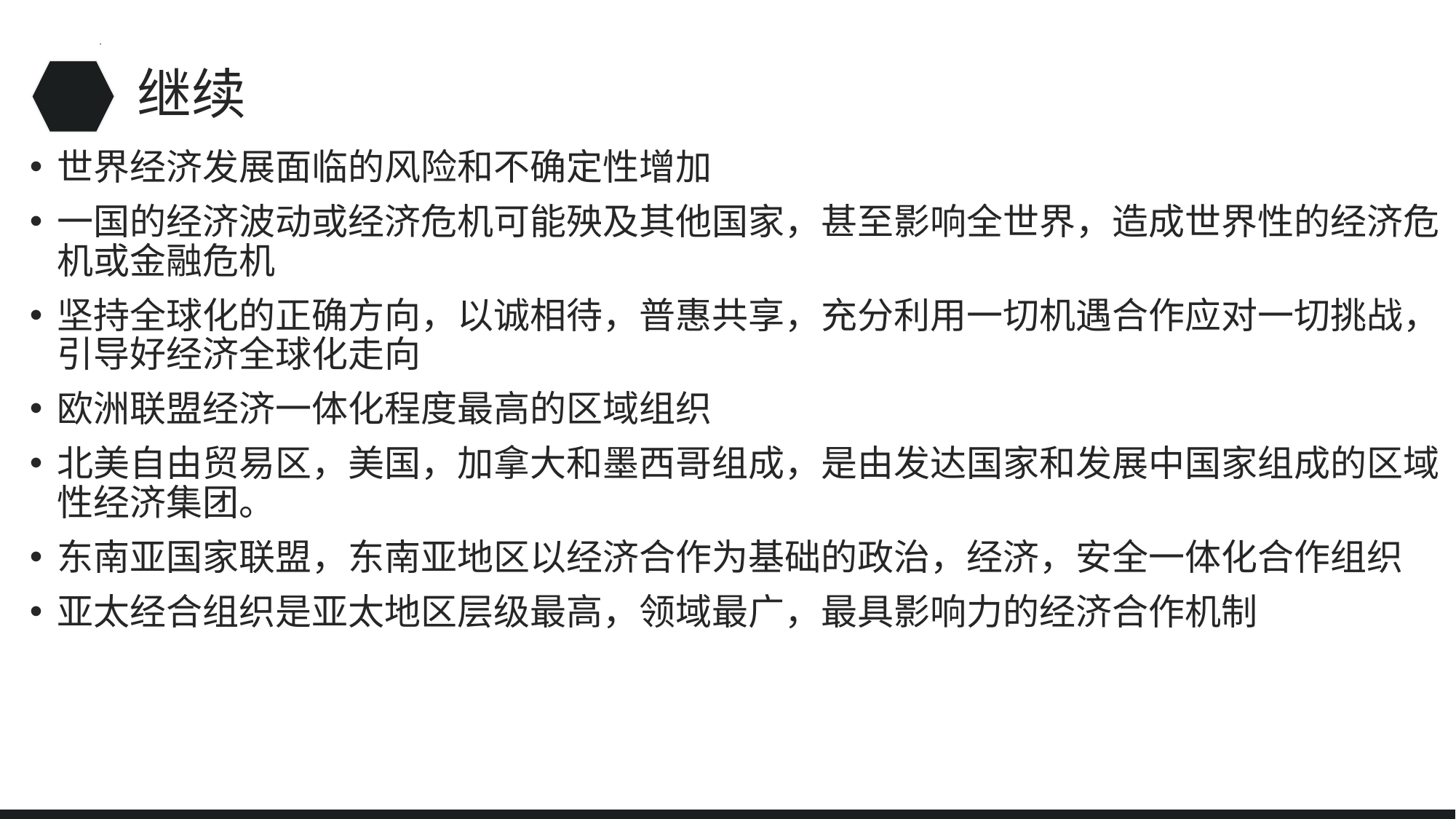

# 继续
世界经济发展面临的风险和不确定性增加
一国的经济波动或经济危机可能殃及其他国家，甚至影响全世界，造成世界性的经济危机或金融危机
坚持全球化的正确方向，以诚相待，普惠共享，充分利用一切机遇合作应对一切挑战，引导好经济全球化走向
欧洲联盟经济一体化程度最高的区域组织
北美自由贸易区，美国，加拿大和墨西哥组成，是由发达国家和发展中国家组成的区域性经济集团。
东南亚国家联盟，东南亚地区以经济合作为基础的政治，经济，安全一体化合作组织
亚太经合组织是亚太地区层级最高，领域最广，最具影响力的经济合作机制